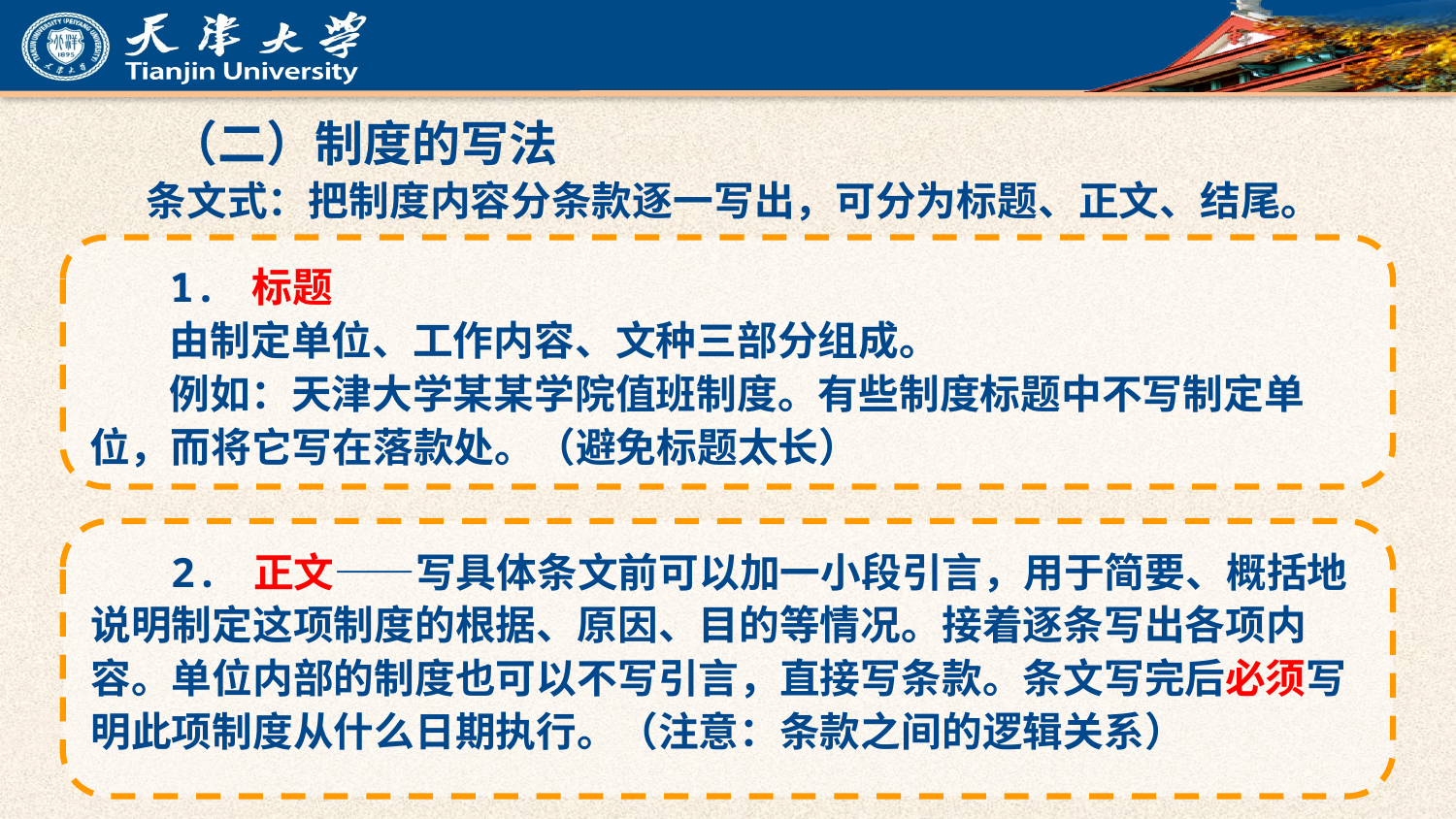

（二）制度的写法
条文式：把制度内容分条款逐一写出，可分为标题、正文、结尾。
1. 标题
由制定单位、工作内容、文种三部分组成。
例如：天津大学某某学院值班制度。有些制度标题中不写制定单位，而将它写在落款处。（避免标题太长）
2. 正文——写具体条文前可以加一小段引言，用于简要、概括地说明制定这项制度的根据、原因、目的等情况。接着逐条写出各项内容。单位内部的制度也可以不写引言，直接写条款。条文写完后必须写明此项制度从什么日期执行。（注意：条款之间的逻辑关系）